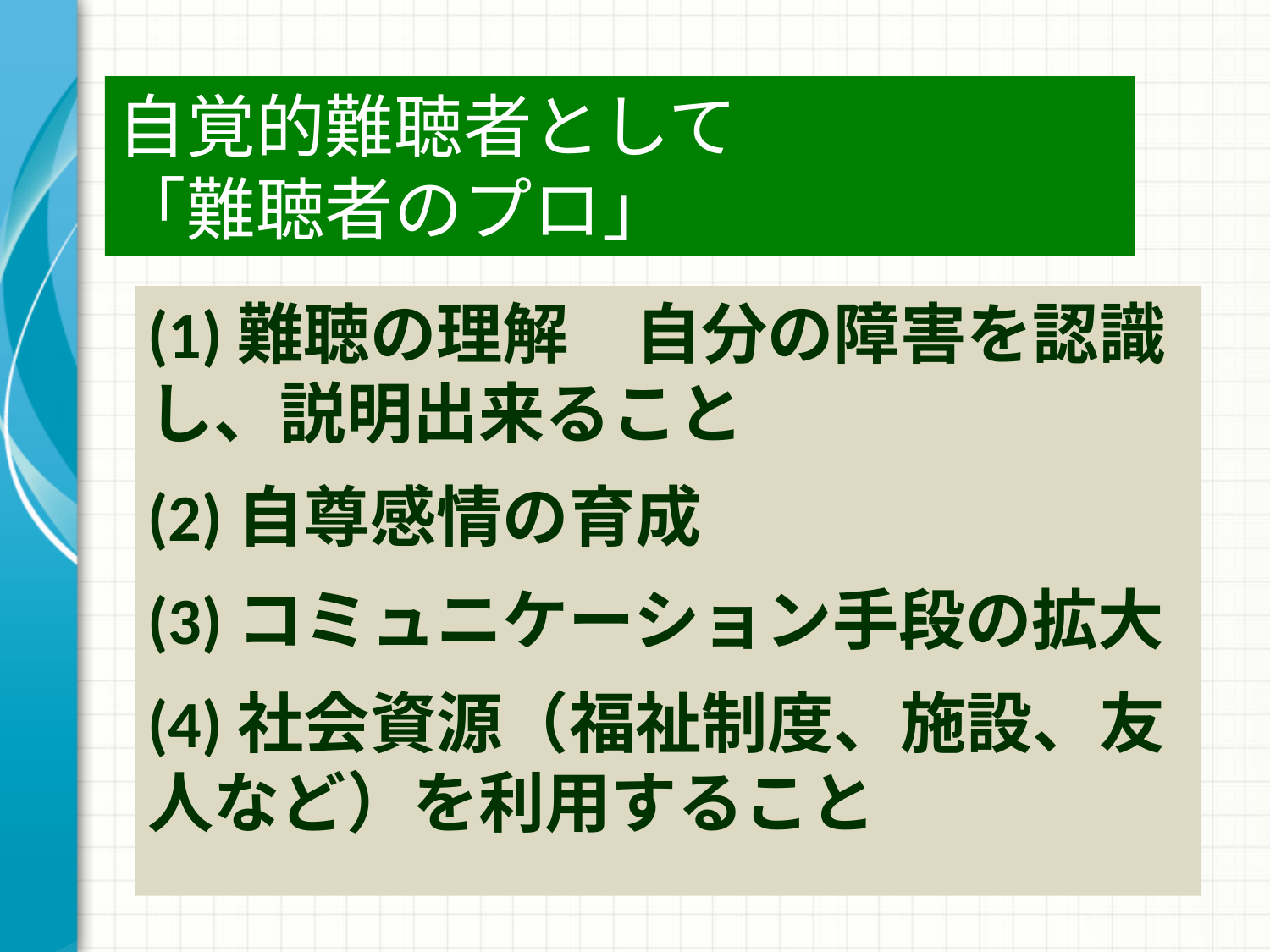

# 自覚的難聴者として 「難聴者のプロ」
(1)難聴の理解　自分の障害を認識し、説明出来ること
(2)自尊感情の育成
(3)コミュニケーション手段の拡大
(4)社会資源（福祉制度、施設、友人など）を利用すること